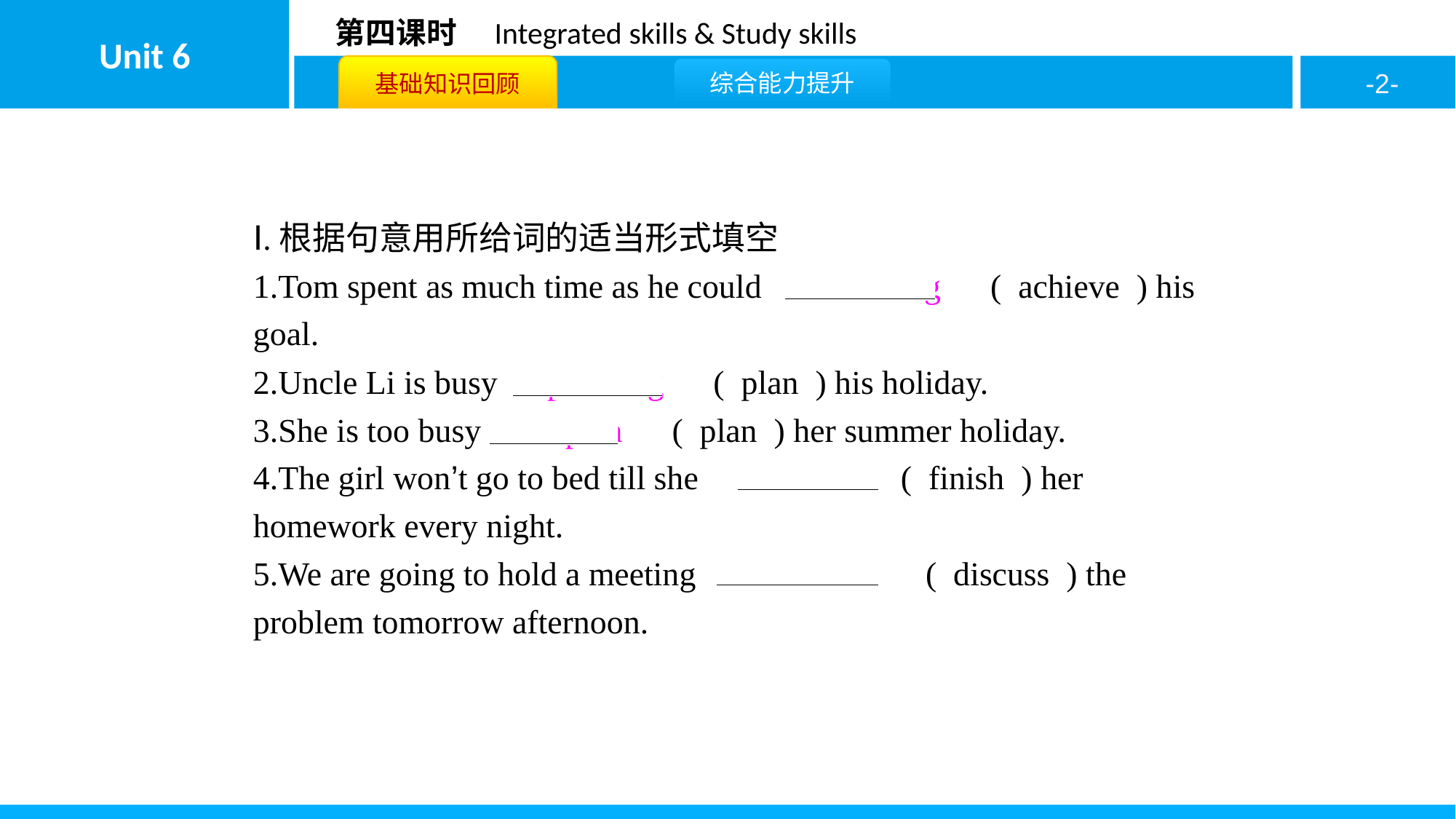

Ⅰ.根据句意用所给词的适当形式填空
1.Tom spent as much time as he could　achieving　(  achieve  ) his goal.
2.Uncle Li is busy　planning　(  plan  ) his holiday.
3.She is too busy　to plan　(  plan  ) her summer holiday.
4.The girl won’t go to bed till she　finishes　(  finish  ) her homework every night.
5.We are going to hold a meeting　to discuss　(  discuss  ) the problem tomorrow afternoon.